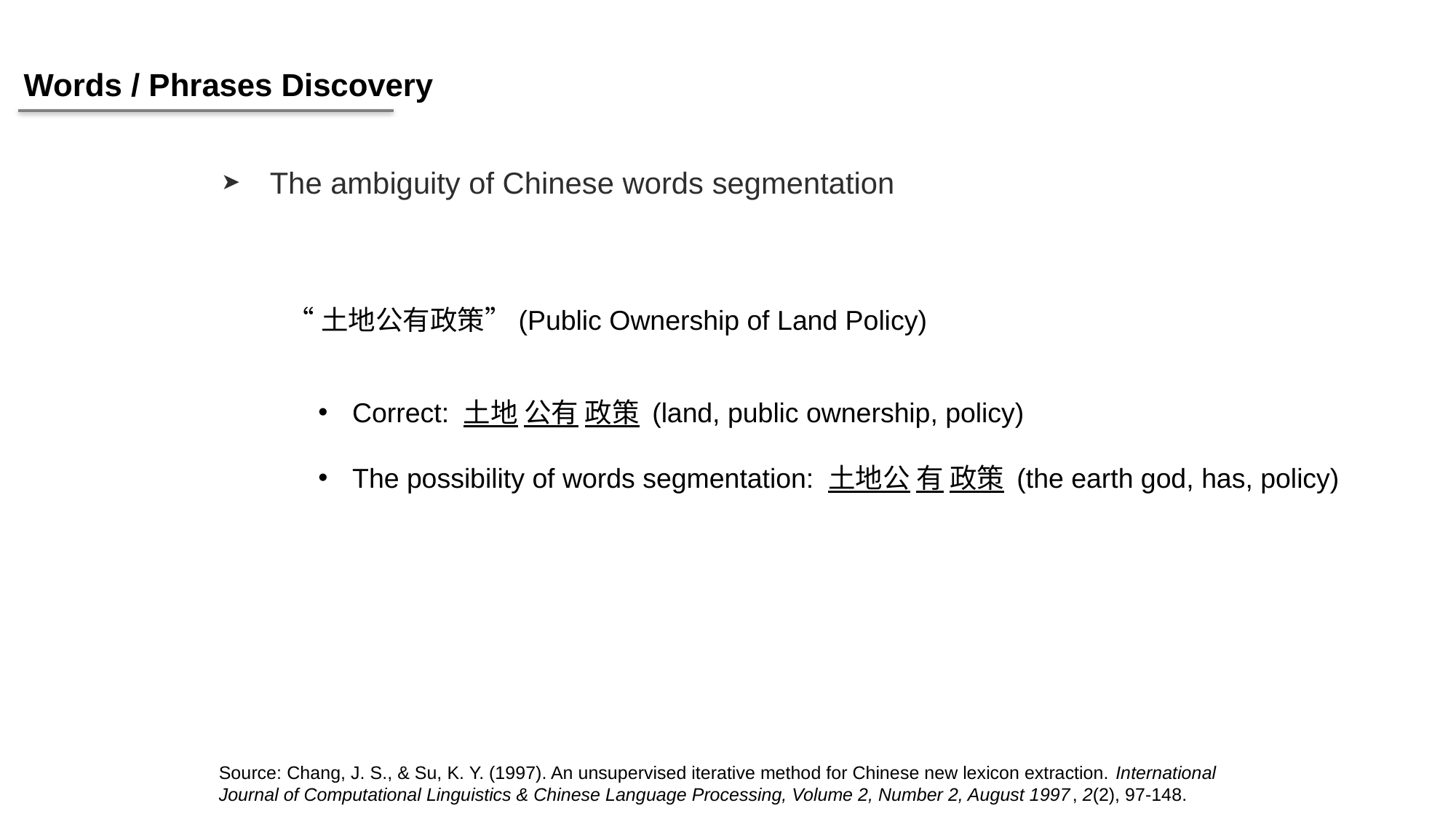

Words / Phrases Discovery
The ambiguity of Chinese words segmentation
“土地公有政策”(Public Ownership of Land Policy)
Correct: 土地 公有 政策 (land, public ownership, policy)

The possibility of words segmentation: 土地公 有 政策 (the earth god, has, policy)
Source: Chang, J. S., & Su, K. Y. (1997). An unsupervised iterative method for Chinese new lexicon extraction. International Journal of Computational Linguistics & Chinese Language Processing, Volume 2, Number 2, August 1997, 2(2), 97-148.